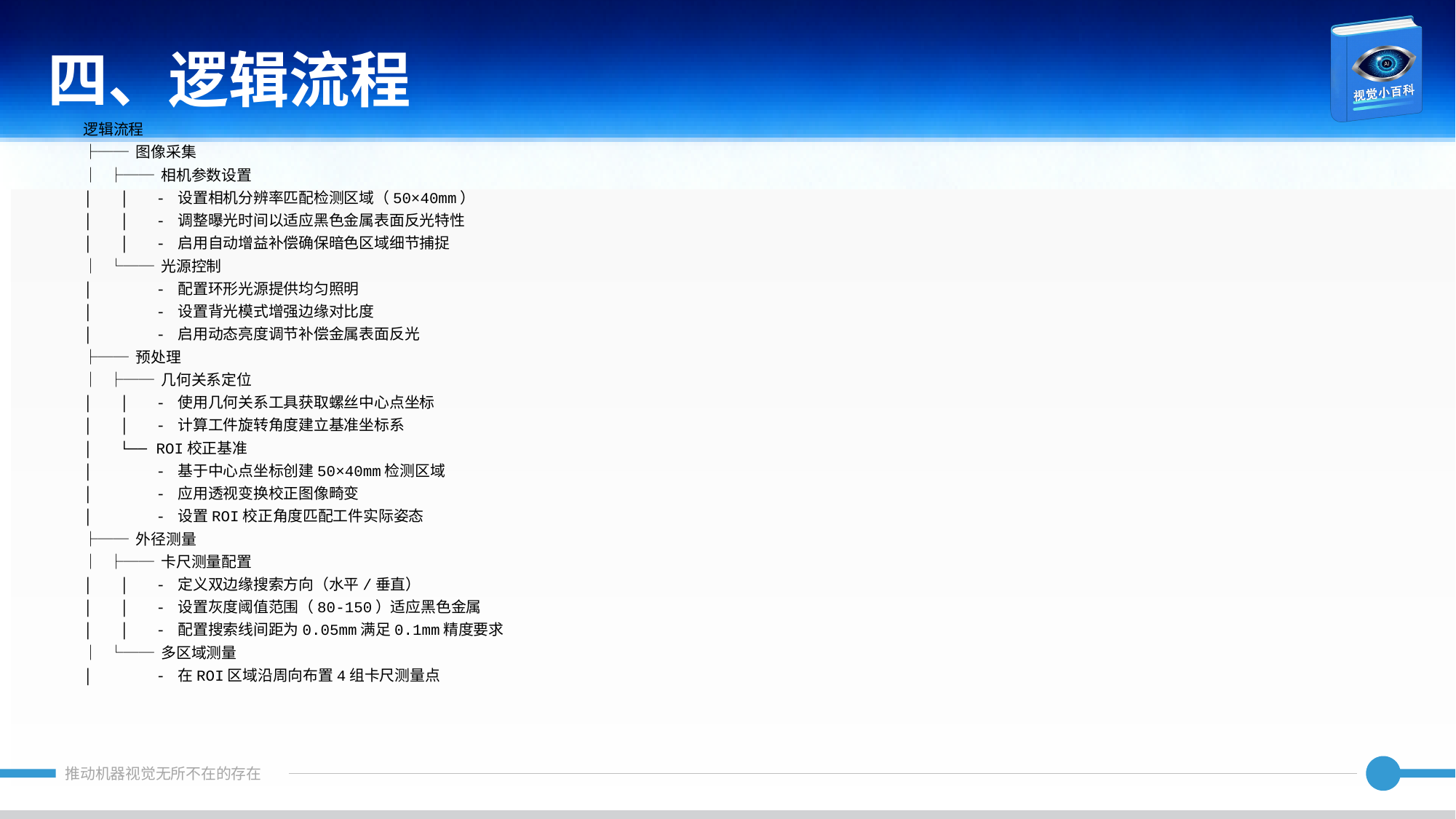

四、逻辑流程

逻辑流程
├── 图像采集
│   ├── 相机参数设置
│   │   - 设置相机分辨率匹配检测区域（50×40mm）
│   │   - 调整曝光时间以适应黑色金属表面反光特性
│   │   - 启用自动增益补偿确保暗色区域细节捕捉
│   └── 光源控制
│       - 配置环形光源提供均匀照明
│       - 设置背光模式增强边缘对比度
│       - 启用动态亮度调节补偿金属表面反光
├── 预处理
│   ├── 几何关系定位
│   │   - 使用几何关系工具获取螺丝中心点坐标
│   │   - 计算工件旋转角度建立基准坐标系
│   └── ROI校正基准
│       - 基于中心点坐标创建50×40mm检测区域
│       - 应用透视变换校正图像畸变
│       - 设置ROI校正角度匹配工件实际姿态
├── 外径测量
│   ├── 卡尺测量配置
│   │   - 定义双边缘搜索方向（水平/垂直）
│   │   - 设置灰度阈值范围（80-150）适应黑色金属
│   │   - 配置搜索线间距为0.05mm满足0.1mm精度要求
│   └── 多区域测量
│       - 在ROI区域沿周向布置4组卡尺测量点
8